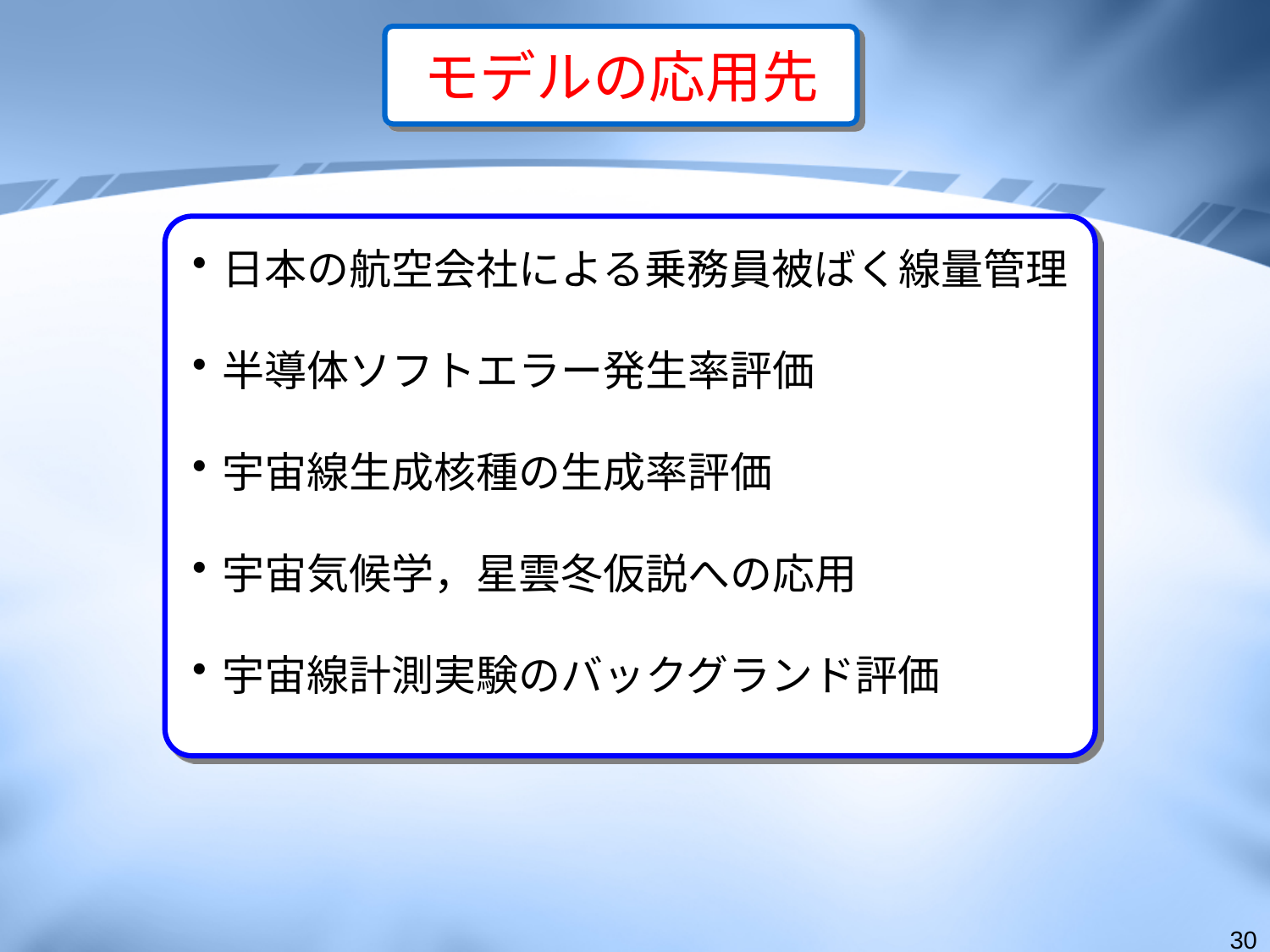

モデルの応用先

日本の航空会社による乗務員被ばく線量管理

半導体ソフトエラー発生率評価

宇宙線生成核種の生成率評価

宇宙気候学，星雲冬仮説への応用

宇宙線計測実験のバックグランド評価
30